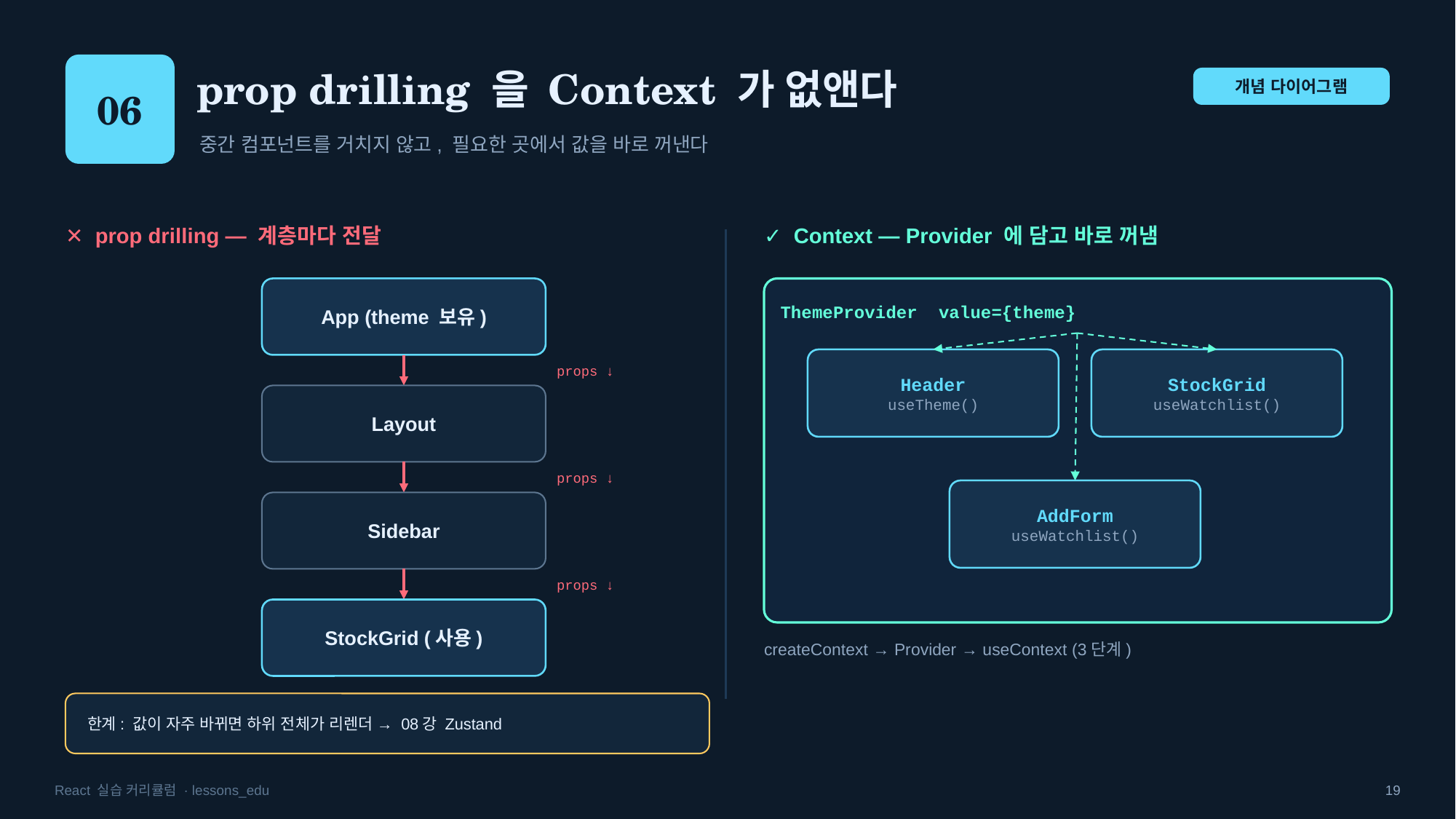

06
prop drilling 을 Context 가 없앤다
개념 다이어그램
중간 컴포넌트를 거치지 않고, 필요한 곳에서 값을 바로 꺼낸다
✕  prop drilling — 계층마다 전달
✓  Context — Provider 에 담고 바로 꺼냄

App (theme 보유)

ThemeProvider  value={theme}

Header
useTheme()

StockGrid
useWatchlist()
props ↓

Layout
props ↓

AddForm
useWatchlist()

Sidebar
props ↓

StockGrid (사용)
createContext → Provider → useContext (3단계)

한계: 값이 자주 바뀌면 하위 전체가 리렌더 → 08강 Zustand
중간 Layout·Sidebar 는 theme 을 안 쓰는데도 그냥 전달만 함
React 실습 커리큘럼 · lessons_edu
19